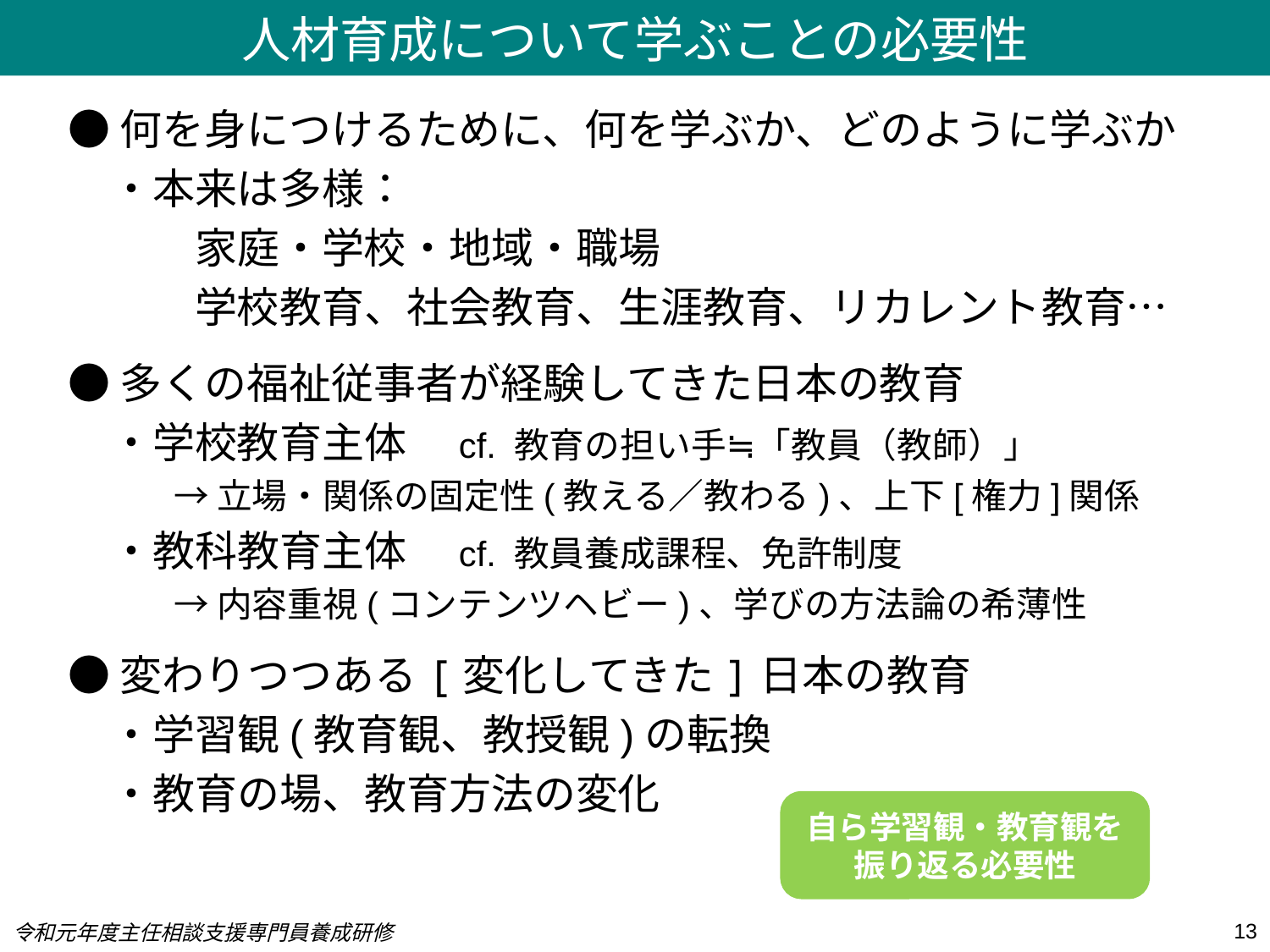

人材育成について学ぶことの必要性
●何を身につけるために、何を学ぶか、どのように学ぶか
　・本来は多様：
　　　家庭・学校・地域・職場
　　　学校教育、社会教育、生涯教育、リカレント教育…

●多くの福祉従事者が経験してきた日本の教育
　・学校教育主体　cf. 教育の担い手≒「教員（教師）」
　　　→ 立場・関係の固定性(教える／教わる)、上下[権力]関係
　・教科教育主体　cf. 教員養成課程、免許制度
　　　→ 内容重視(コンテンツヘビー)、学びの方法論の希薄性

●変わりつつある[変化してきた]日本の教育
　・学習観(教育観、教授観)の転換
　・教育の場、教育方法の変化
自ら学習観・教育観を
振り返る必要性
13
令和元年度主任相談支援専門員養成研修